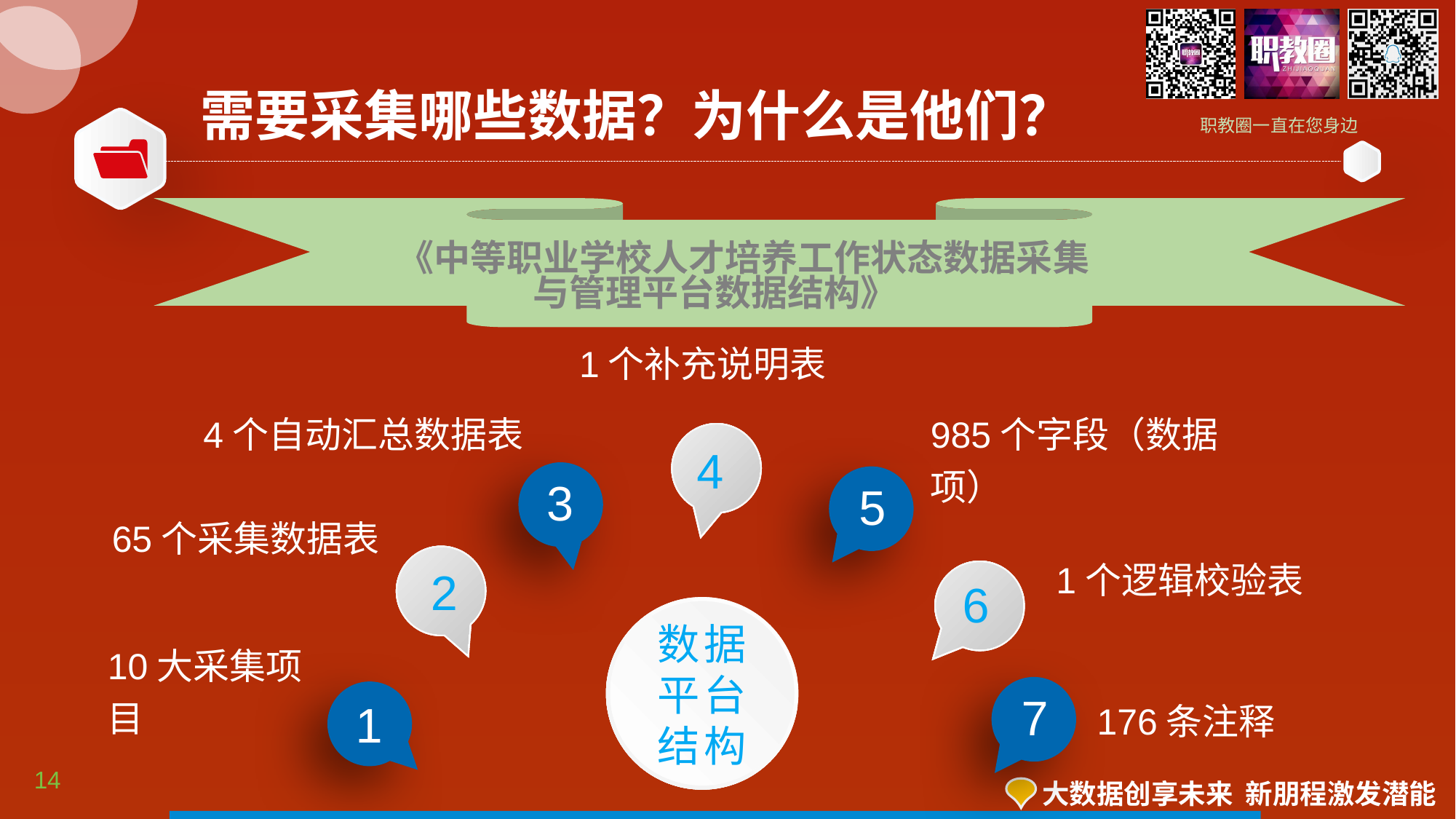

需要采集哪些数据？为什么是他们？

《中等职业学校人才培养工作状态数据采集
与管理平台数据结构》
1个补充说明表
985个字段（数据项）
4个自动汇总数据表

4

3
5
65个采集数据表
1个逻辑校验表

2

6

数据
平台
结构
10大采集项目

7
176条注释
1